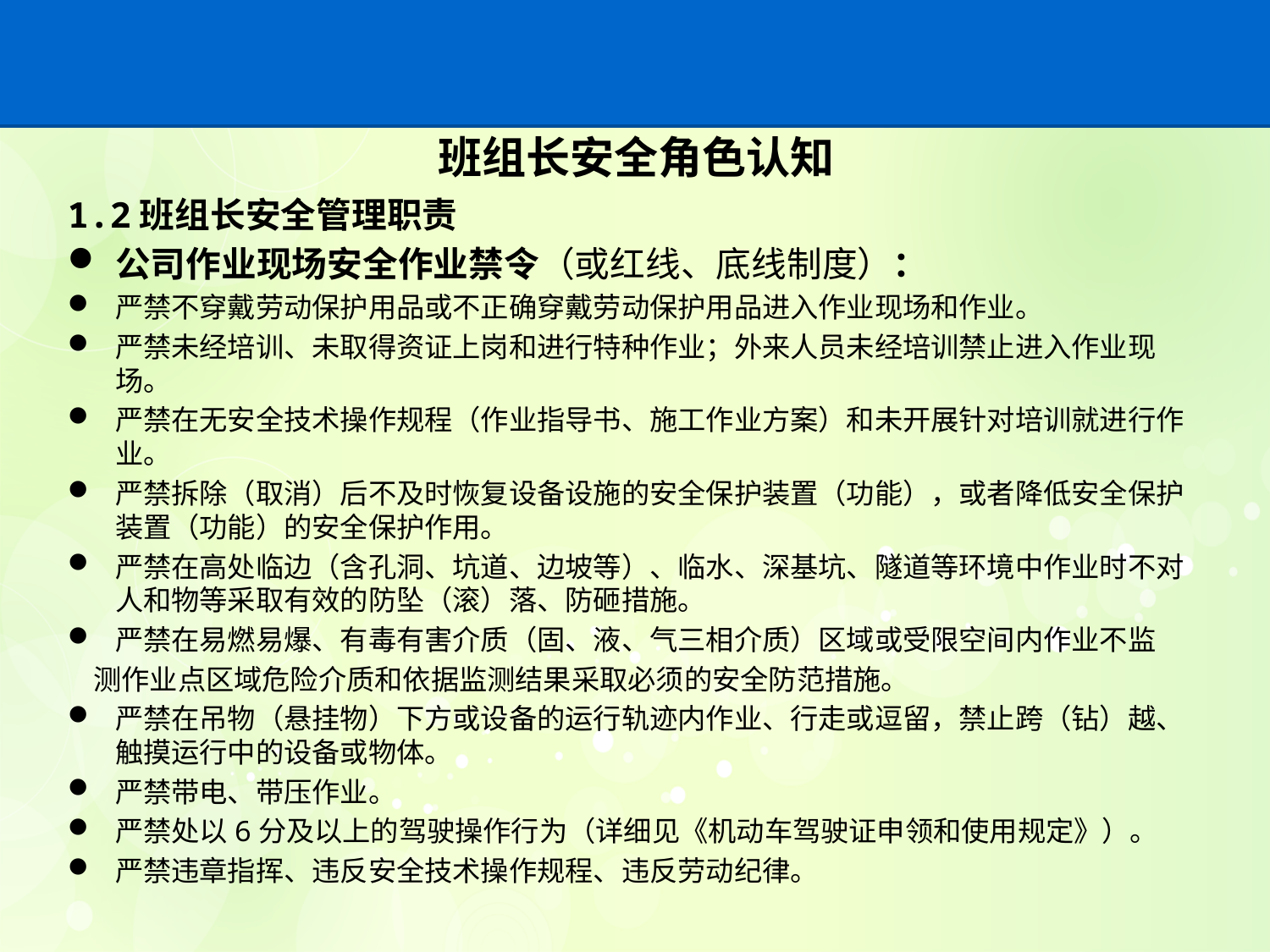

# 班组长安全角色认知
1.2班组长安全管理职责
公司作业现场安全作业禁令（或红线、底线制度）：
严禁不穿戴劳动保护用品或不正确穿戴劳动保护用品进入作业现场和作业。
严禁未经培训、未取得资证上岗和进行特种作业；外来人员未经培训禁止进入作业现场。
严禁在无安全技术操作规程（作业指导书、施工作业方案）和未开展针对培训就进行作业。
严禁拆除（取消）后不及时恢复设备设施的安全保护装置（功能），或者降低安全保护装置（功能）的安全保护作用。
严禁在高处临边（含孔洞、坑道、边坡等）、临水、深基坑、隧道等环境中作业时不对人和物等采取有效的防坠（滚）落、防砸措施。
严禁在易燃易爆、有毒有害介质（固、液、气三相介质）区域或受限空间内作业不监
   测作业点区域危险介质和依据监测结果采取必须的安全防范措施。
严禁在吊物（悬挂物）下方或设备的运行轨迹内作业、行走或逗留，禁止跨（钻）越、触摸运行中的设备或物体。
严禁带电、带压作业。
严禁处以6分及以上的驾驶操作行为（详细见《机动车驾驶证申领和使用规定》）。
严禁违章指挥、违反安全技术操作规程、违反劳动纪律。